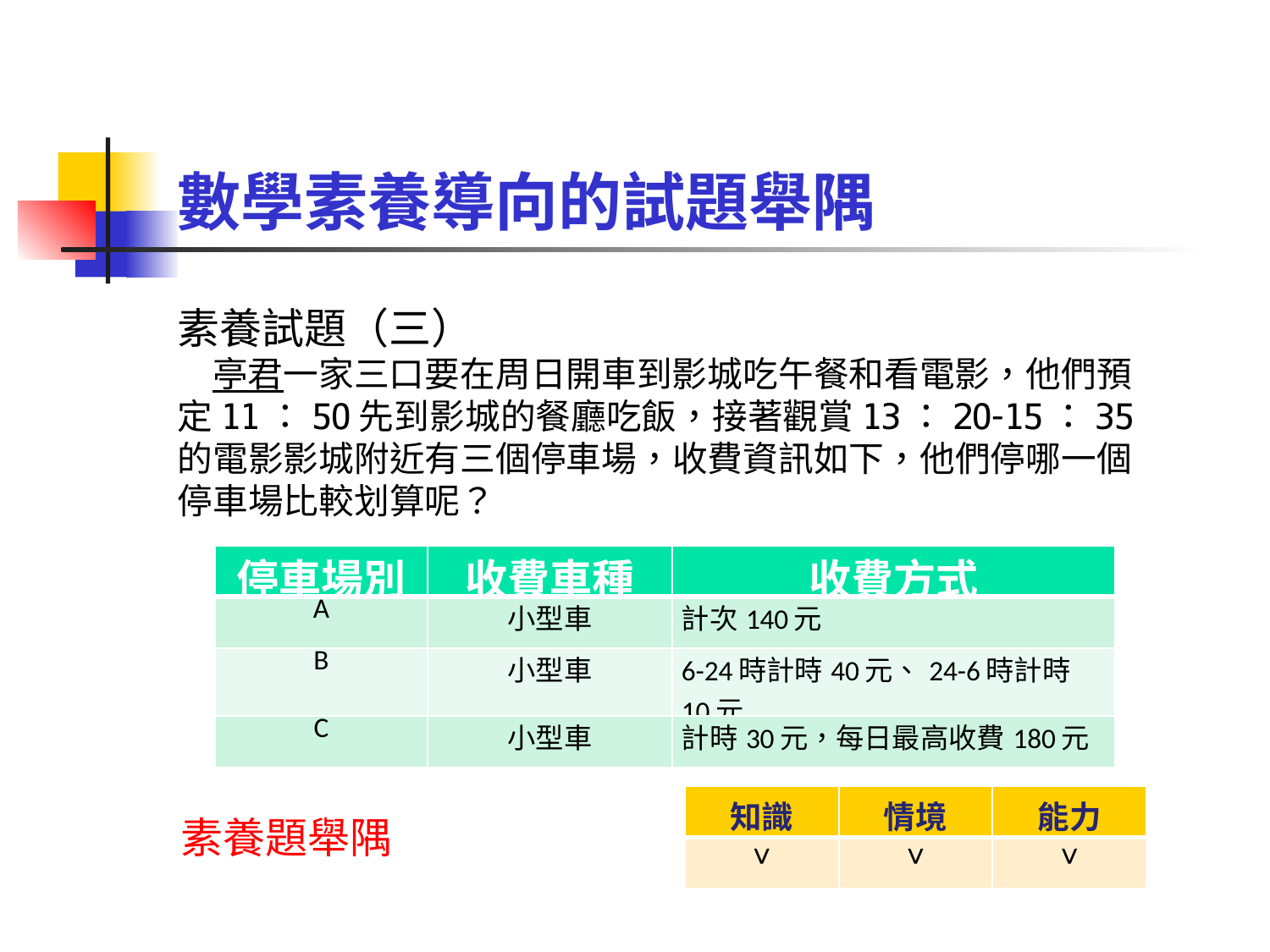

# 數學素養導向的試題舉隅
素養試題（三）
　亭君一家三口要在周日開車到影城吃午餐和看電影，他們預定11：50先到影城的餐廳吃飯，接著觀賞13：20-15：35的電影影城附近有三個停車場，收費資訊如下，他們停哪一個停車場比較划算呢？
| 停車場別 | 收費車種 | 收費方式 |
| --- | --- | --- |
| A | 小型車 | 計次140元 |
| B | 小型車 | 6-24時計時40元、24-6時計時10元 |
| C | 小型車 | 計時30元，每日最高收費180元 |
| 知識 | 情境 | 能力 |
| --- | --- | --- |
| ˅ | ˅ | ˅ |
素養題舉隅